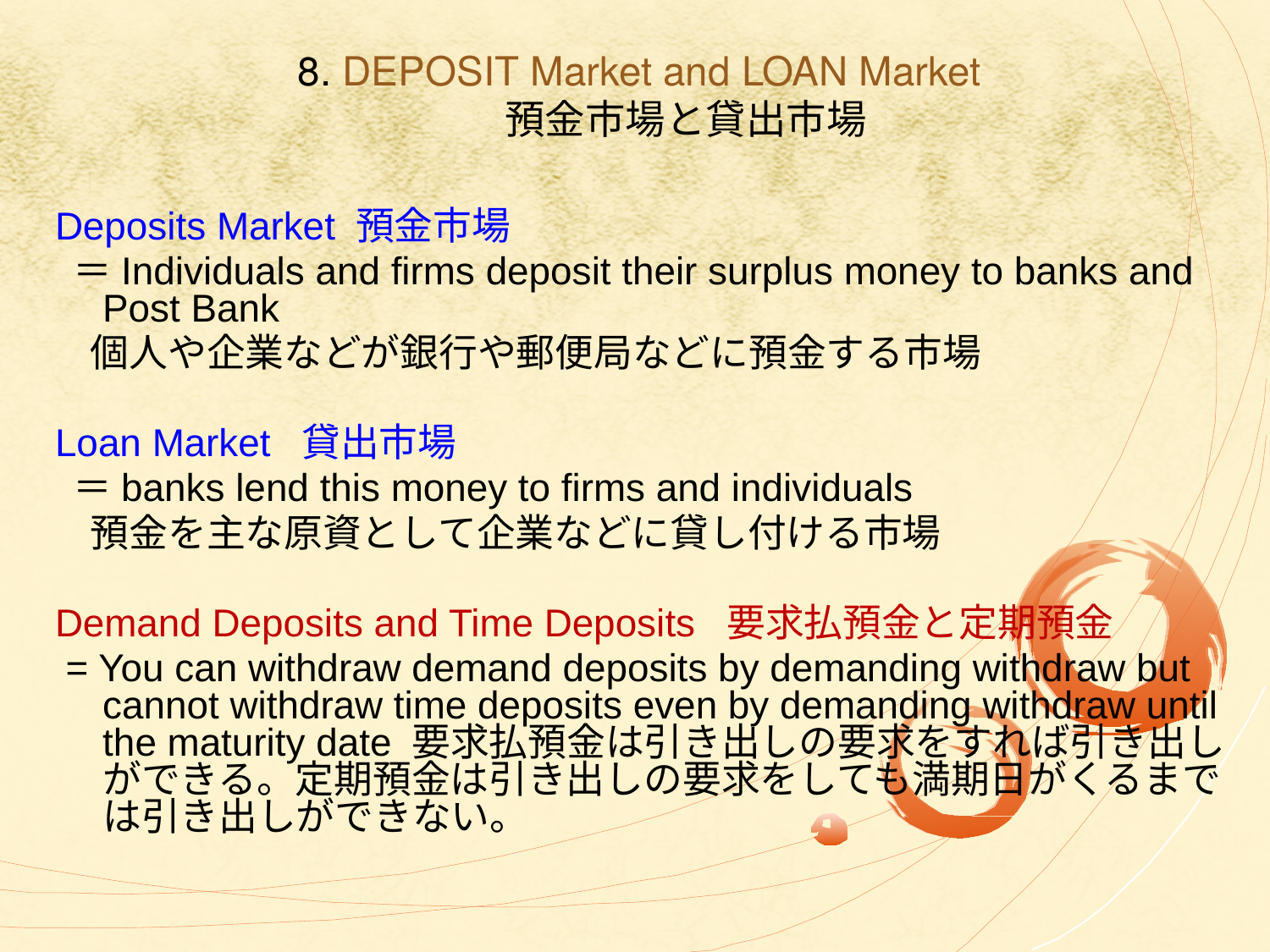

# 8. DEPOSIT Market and LOAN Market 　　預金市場と貸出市場
Deposits Market 預金市場
 ＝Individuals and firms deposit their surplus money to banks and Post Bank
   個人や企業などが銀行や郵便局などに預金する市場

Loan Market  貸出市場
 ＝banks lend this money to firms and individuals
   預金を主な原資として企業などに貸し付ける市場

Demand Deposits and Time Deposits  要求払預金と定期預金
 = You can withdraw demand deposits by demanding withdraw but cannot withdraw time deposits even by demanding withdraw until the maturity date 要求払預金は引き出しの要求をすれば引き出しができる。定期預金は引き出しの要求をしても満期日がくるまでは引き出しができない。